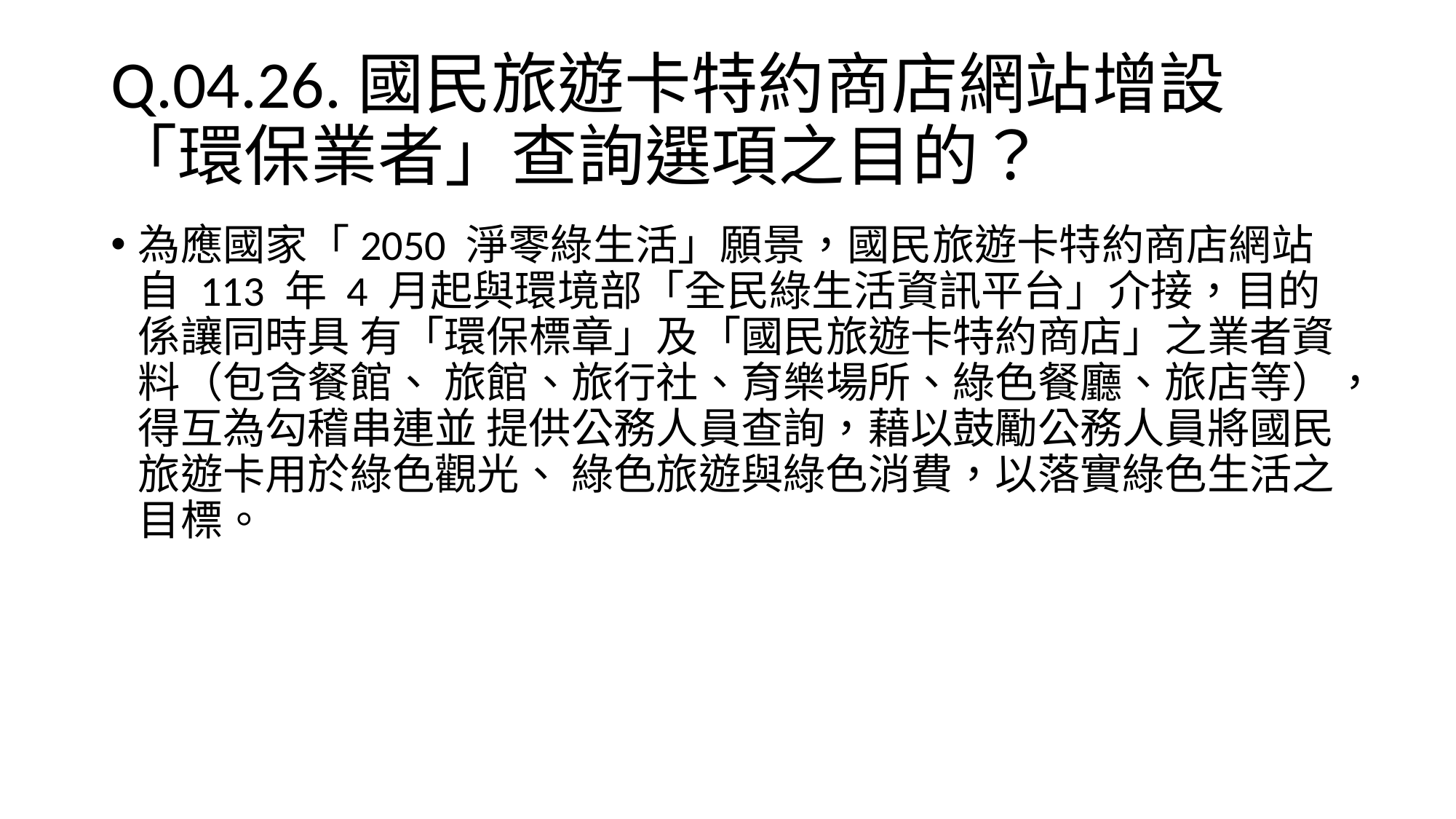

# Q.04.26.國民旅遊卡特約商店網站增設「環保業者」查詢選項之目的？
為應國家「2050 淨零綠生活」願景，國民旅遊卡特約商店網站自 113 年 4 月起與環境部「全民綠生活資訊平台」介接，目的係讓同時具 有「環保標章」及「國民旅遊卡特約商店」之業者資料（包含餐館、 旅館、旅行社、育樂場所、綠色餐廳、旅店等），得互為勾稽串連並 提供公務人員查詢，藉以鼓勵公務人員將國民旅遊卡用於綠色觀光、 綠色旅遊與綠色消費，以落實綠色生活之目標。